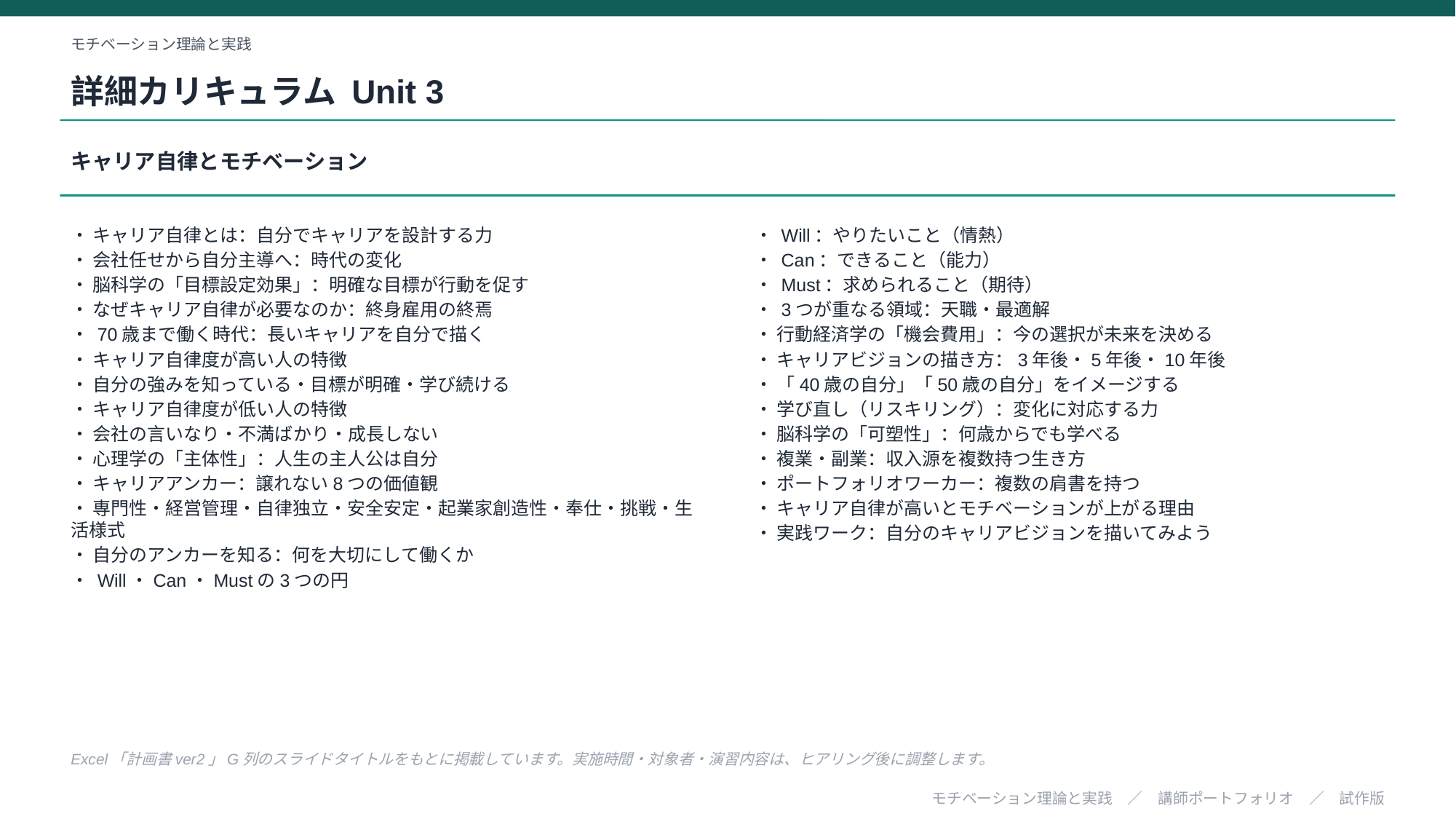

モチベーション理論と実践
詳細カリキュラム Unit 3

キャリア自律とモチベーション

・ キャリア自律とは：自分でキャリアを設計する力
・ 会社任せから自分主導へ：時代の変化
・ 脳科学の「目標設定効果」：明確な目標が行動を促す
・ なぜキャリア自律が必要なのか：終身雇用の終焉
・ 70歳まで働く時代：長いキャリアを自分で描く
・ キャリア自律度が高い人の特徴
・ 自分の強みを知っている・目標が明確・学び続ける
・ キャリア自律度が低い人の特徴
・ 会社の言いなり・不満ばかり・成長しない
・ 心理学の「主体性」：人生の主人公は自分
・ キャリアアンカー：譲れない8つの価値観
・ 専門性・経営管理・自律独立・安全安定・起業家創造性・奉仕・挑戦・生活様式
・ 自分のアンカーを知る：何を大切にして働くか
・ Will・Can・Mustの3つの円
・ Will：やりたいこと（情熱）
・ Can：できること（能力）
・ Must：求められること（期待）
・ 3つが重なる領域：天職・最適解
・ 行動経済学の「機会費用」：今の選択が未来を決める
・ キャリアビジョンの描き方：3年後・5年後・10年後
・ 「40歳の自分」「50歳の自分」をイメージする
・ 学び直し（リスキリング）：変化に対応する力
・ 脳科学の「可塑性」：何歳からでも学べる
・ 複業・副業：収入源を複数持つ生き方
・ ポートフォリオワーカー：複数の肩書を持つ
・ キャリア自律が高いとモチベーションが上がる理由
・ 実践ワーク：自分のキャリアビジョンを描いてみよう
Excel「計画書ver2」G列のスライドタイトルをもとに掲載しています。実施時間・対象者・演習内容は、ヒアリング後に調整します。
モチベーション理論と実践　／　講師ポートフォリオ　／　試作版